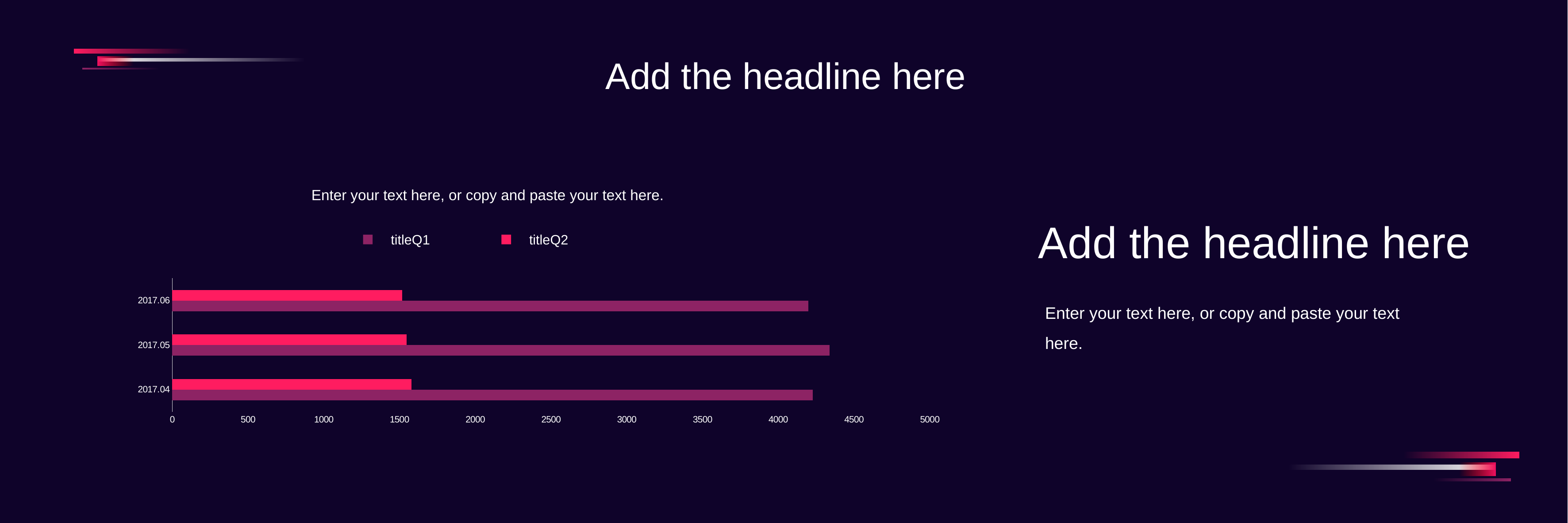

Add the headline here

Enter your text here, or copy and paste your text here.
Add the headline here
titleQ1
titleQ2

### Chart

| Category | 系列 1 | 系列 2 |
|---|---|---|
| 2017.04 | 4228.0 | 1578.0 |
| 2017.05 | 4339.0 | 1548.0 |
| 2017.06 | 4199.0 | 1517.0 |
Enter your text here, or copy and paste your text here.